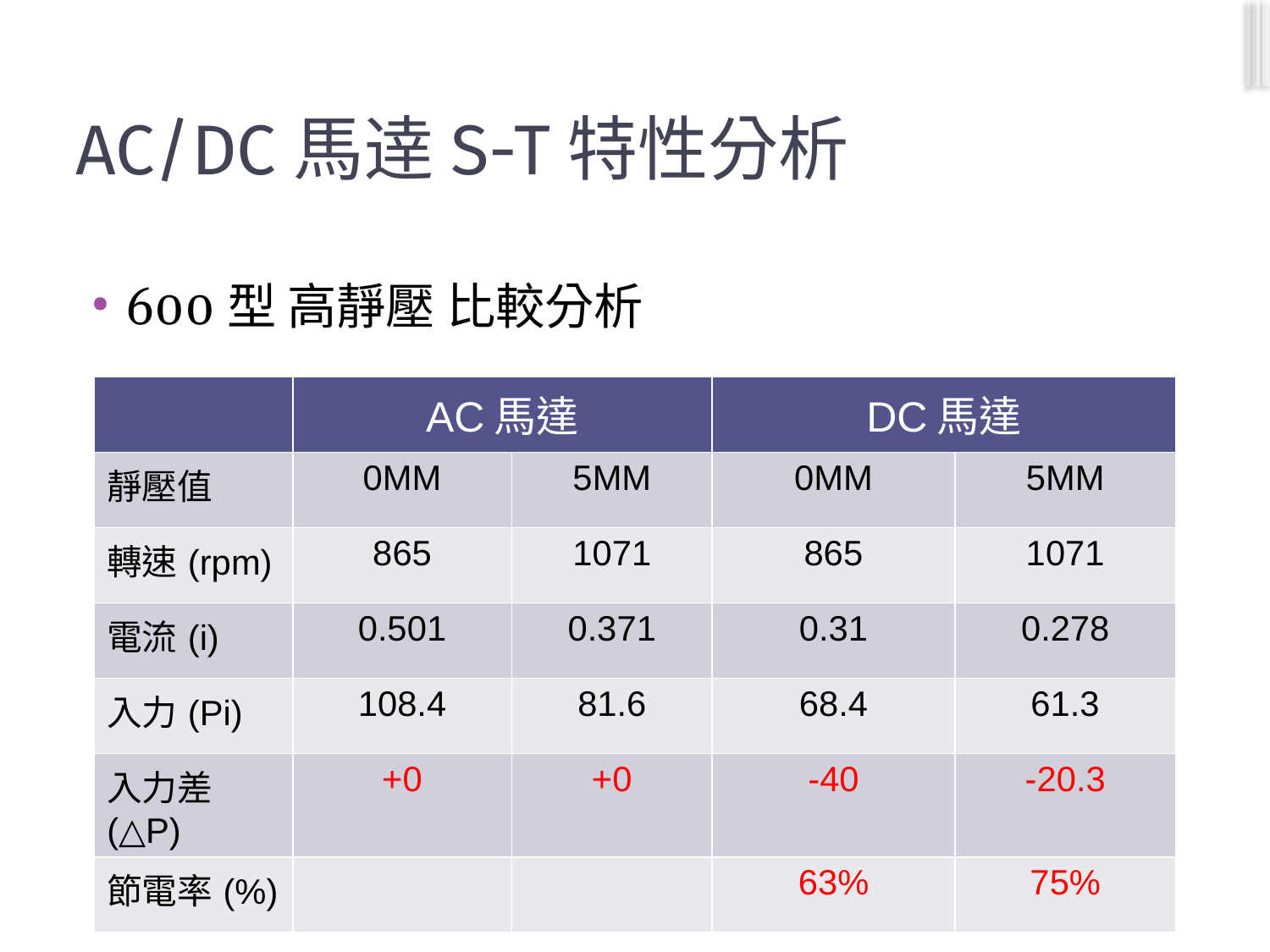

# AC/DC馬逹S-T特性分析
600型 高靜壓 比較分析
|  | AC馬達 |  | DC馬達 |  |
| --- | --- | --- | --- | --- |
| 靜壓值 | 0MM | 5MM | 0MM | 5MM |
| 轉速(rpm) | 865 | 1071 | 865 | 1071 |
| 電流(i) | 0.501 | 0.371 | 0.31 | 0.278 |
| 入力(Pi) | 108.4 | 81.6 | 68.4 | 61.3 |
| 入力差(△P) | +0 | +0 | -40 | -20.3 |
| 節電率(%) |  |  | 63% | 75% |